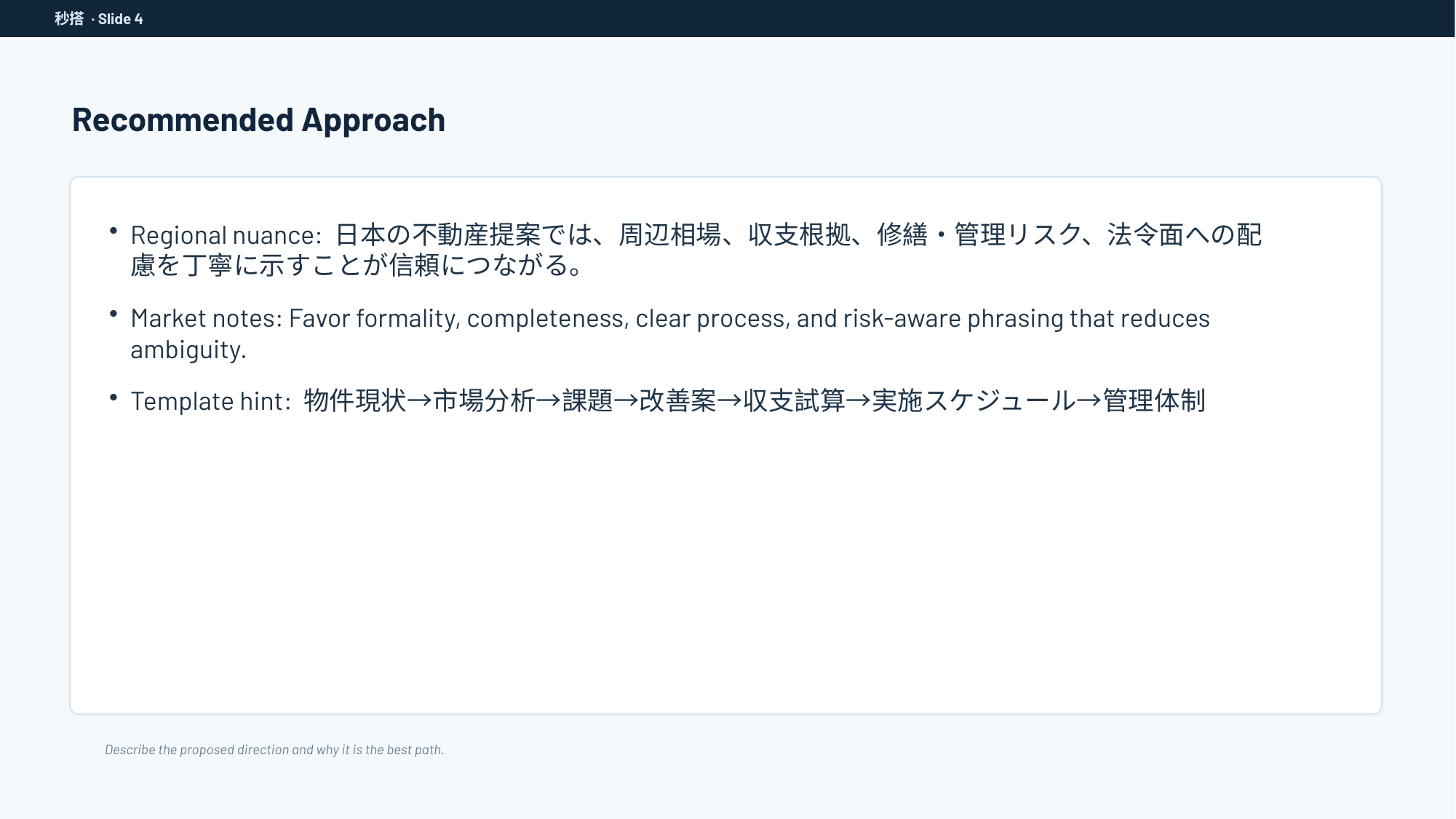

秒搭 · Slide 4
Recommended Approach

Regional nuance: 日本の不動産提案では、周辺相場、収支根拠、修繕・管理リスク、法令面への配慮を丁寧に示すことが信頼につながる。
Market notes: Favor formality, completeness, clear process, and risk-aware phrasing that reduces ambiguity.
Template hint: 物件現状→市場分析→課題→改善案→収支試算→実施スケジュール→管理体制
Describe the proposed direction and why it is the best path.